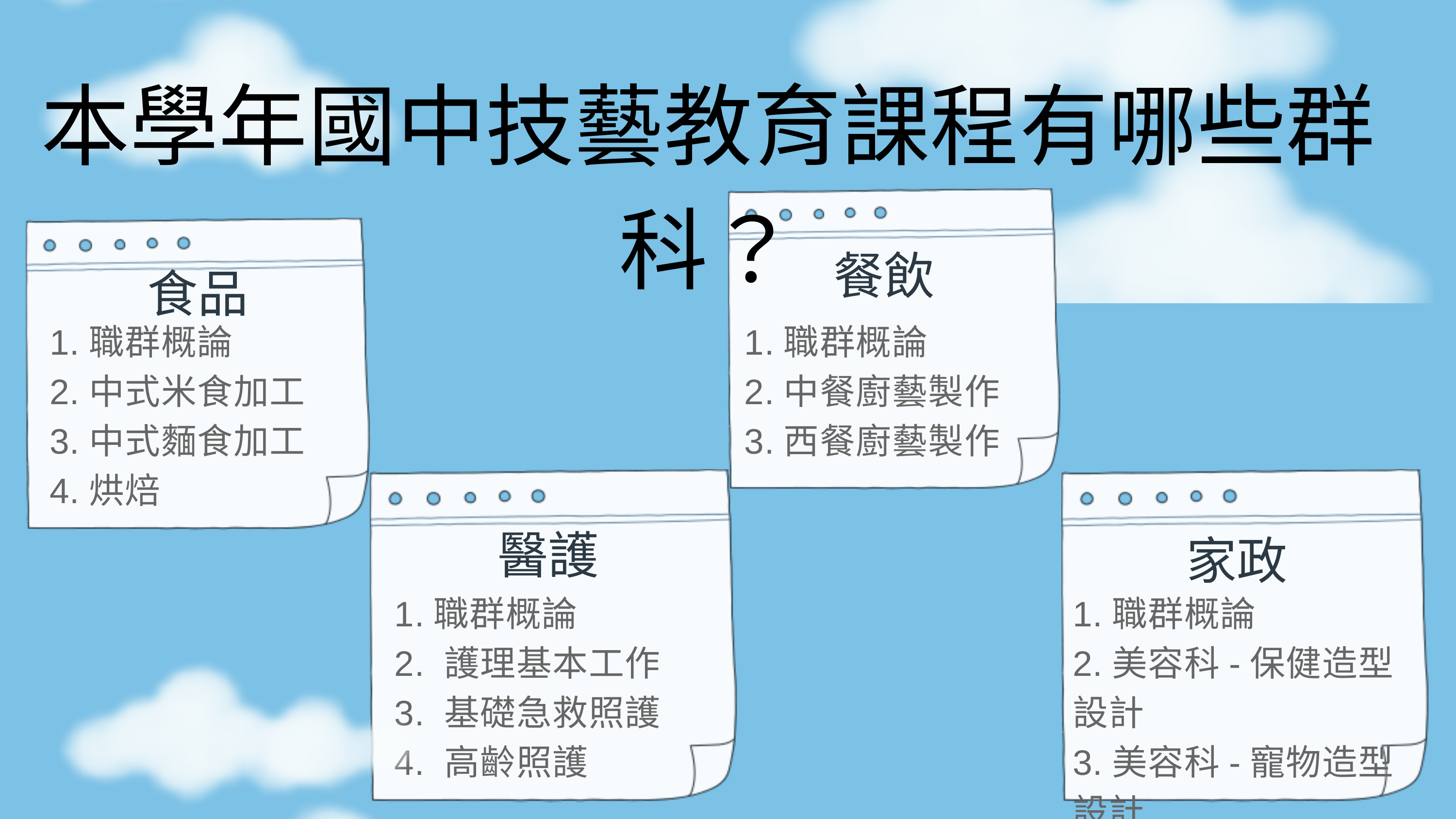

本學年國中技藝教育課程有哪些群科？

餐飲
食品
1.職群概論
2.中式米食加工
3.中式麵食加工
4.烘焙

1.職群概論
2.中餐廚藝製作
3.西餐廚藝製作

醫護
家政
1.職群概論
2. 護理基本工作
3. 基礎急救照護
4. 高齡照護

1.職群概論
2.美容科-保健造型設計
3.美容科-寵物造型設計